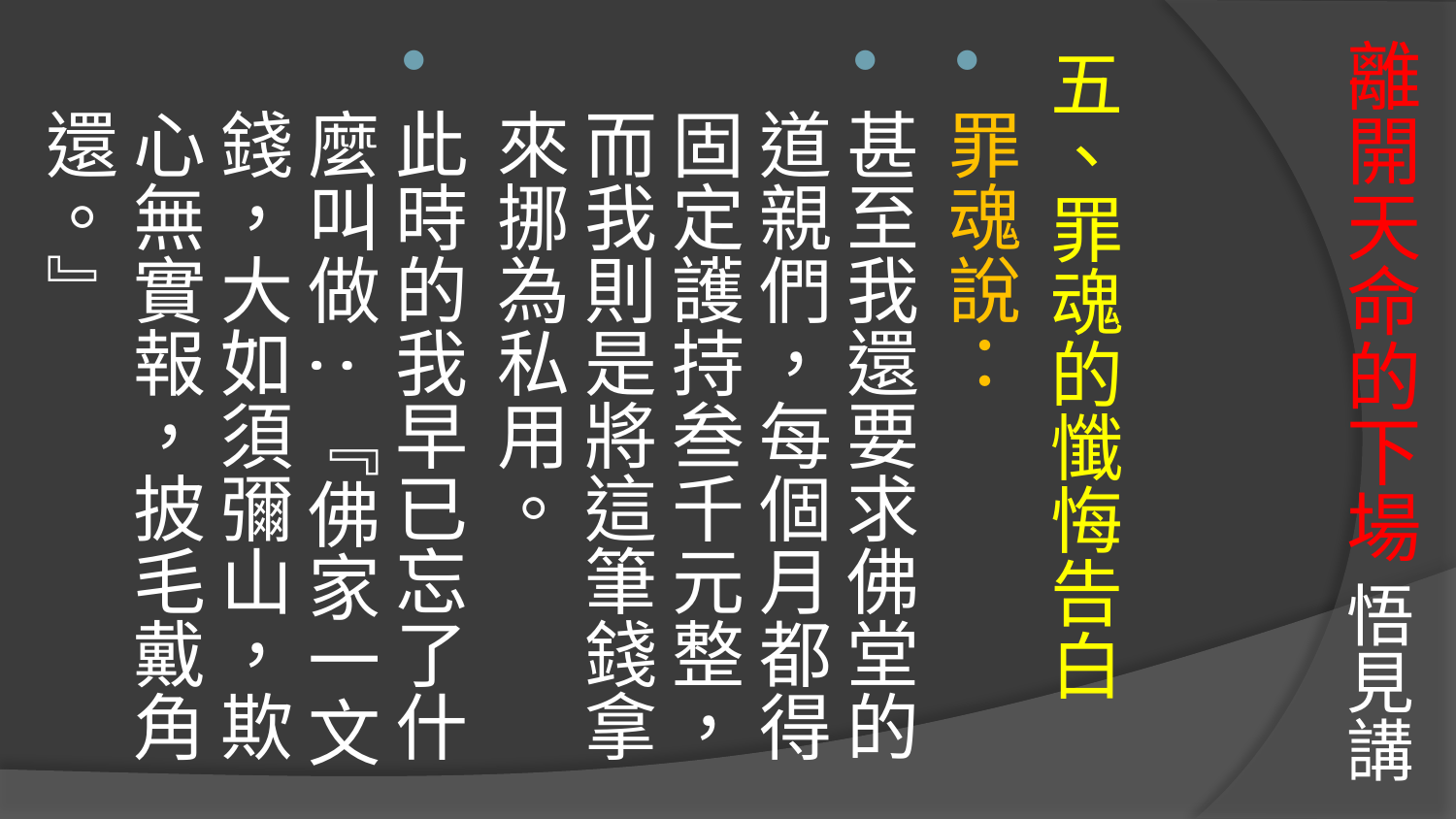

五、罪魂的懺悔告白
罪魂說：
甚至我還要求佛堂的道親們，每個月都得固定護持叁千元整，而我則是將這筆錢拿來挪為私用。
此時的我早已忘了什麼叫做:『佛家一文錢，大如須彌山，欺心無實報，披毛戴角還。』
# 離開天命的下場 悟見講